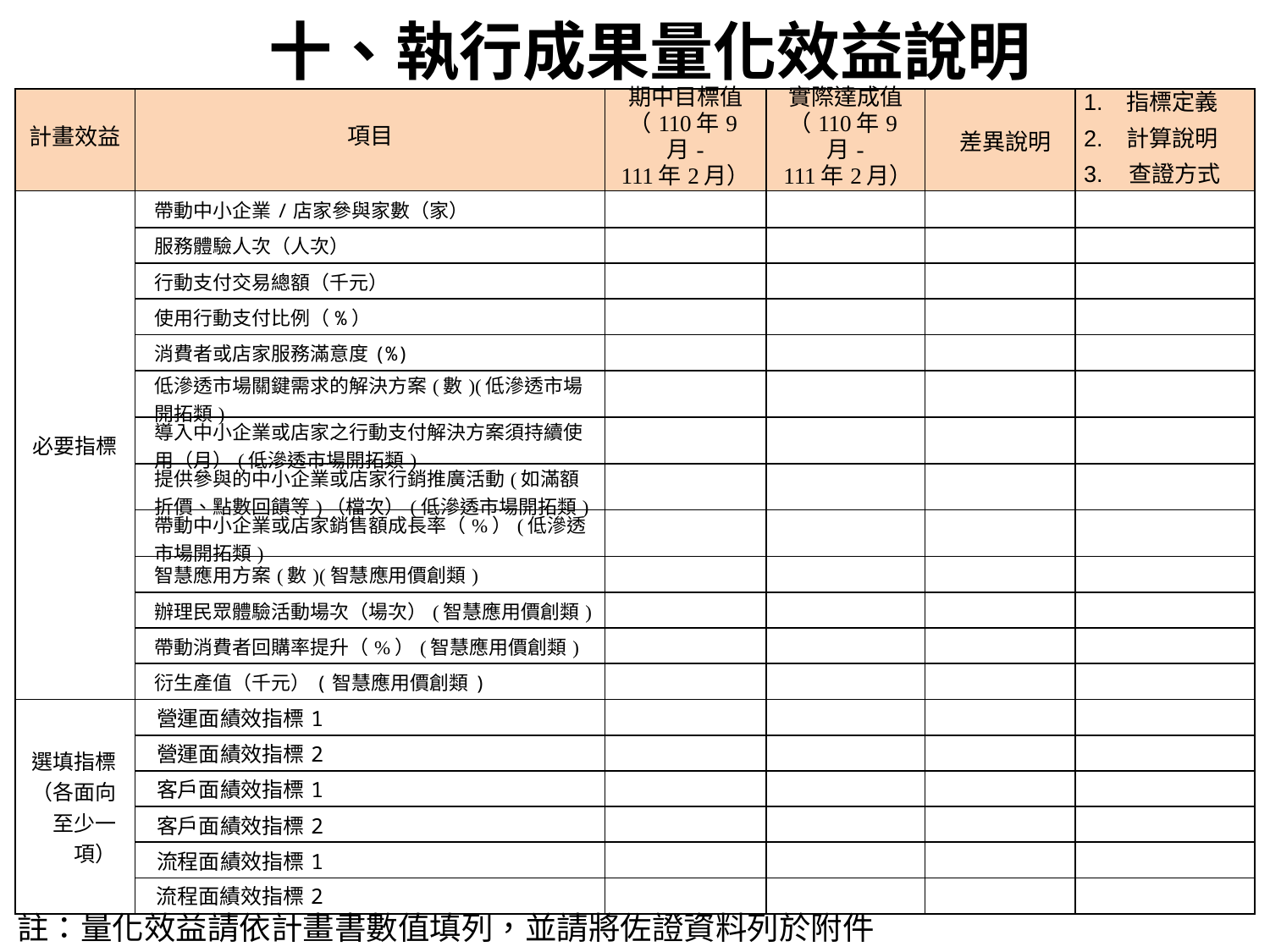

十、執行成果量化效益說明
| 計畫效益 | 項目 | 期中目標值 （110年9月- 111年2月） | 實際達成值 （110年9月- 111年2月） | 差異說明 | 指標定義 計算說明 查證方式 |
| --- | --- | --- | --- | --- | --- |
| 必要指標 | 帶動中小企業/店家參與家數（家） |  |  |  |  |
|  | 服務體驗人次（人次） |  |  |  |  |
|  | 行動支付交易總額（千元） |  |  |  |  |
|  | 使用行動支付比例（%） |  |  |  |  |
|  | 消費者或店家服務滿意度(%) |  |  |  |  |
|  | 低滲透市場關鍵需求的解決方案(數)(低滲透市場開拓類) |  |  |  |  |
|  | 導入中小企業或店家之行動支付解決方案須持續使用（月）(低滲透市場開拓類) |  |  |  |  |
|  | 提供參與的中小企業或店家行銷推廣活動(如滿額折價、點數回饋等)（檔次）(低滲透市場開拓類) |  |  |  |  |
|  | 帶動中小企業或店家銷售額成長率（%）(低滲透市場開拓類) |  |  |  |  |
|  | 智慧應用方案(數)(智慧應用價創類) |  |  |  |  |
|  | 辦理民眾體驗活動場次（場次）(智慧應用價創類) |  |  |  |  |
|  | 帶動消費者回購率提升（%）(智慧應用價創類) |  |  |  |  |
|  | 衍生產值（千元）(智慧應用價創類) |  |  |  |  |
| 選填指標（各面向至少一項） | 營運面績效指標1 |  |  |  |  |
|  | 營運面績效指標2 |  |  |  |  |
|  | 客戶面績效指標1 |  |  |  |  |
|  | 客戶面績效指標2 |  |  |  |  |
|  | 流程面績效指標1 |  |  |  |  |
|  | 流程面績效指標2 |  |  |  |  |
註：量化效益請依計畫書數值填列，並請將佐證資料列於附件